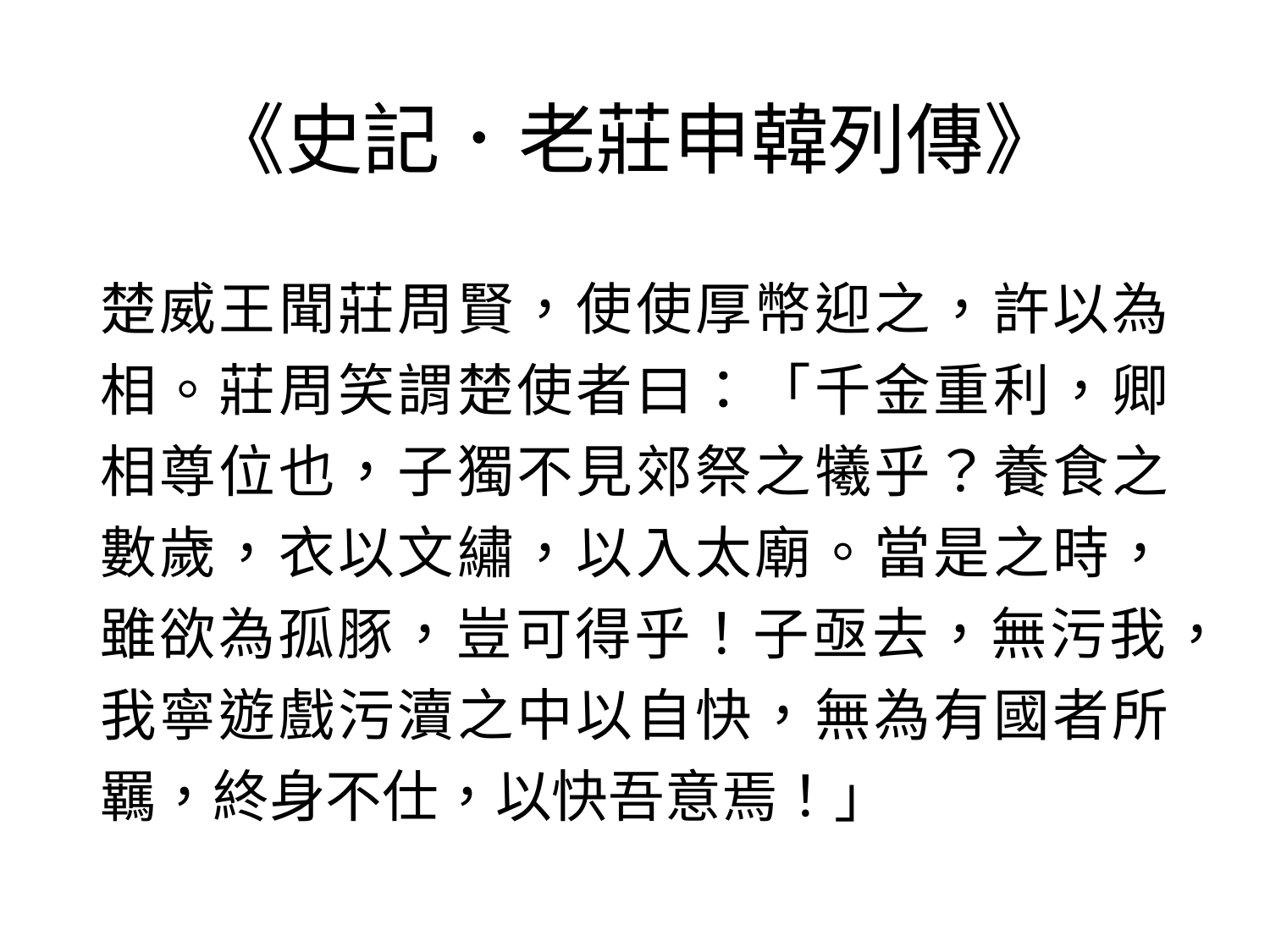

# 《史記．老莊申韓列傳》
楚威王聞莊周賢，使使厚幣迎之，許以為相。莊周笑謂楚使者曰：「千金重利，卿相尊位也，子獨不見郊祭之犧乎？養食之數歲，衣以文繡，以入太廟。當是之時，雖欲為孤豚，豈可得乎！子亟去，無污我，我寧遊戲污瀆之中以自快，無為有國者所羈，終身不仕，以快吾意焉！」